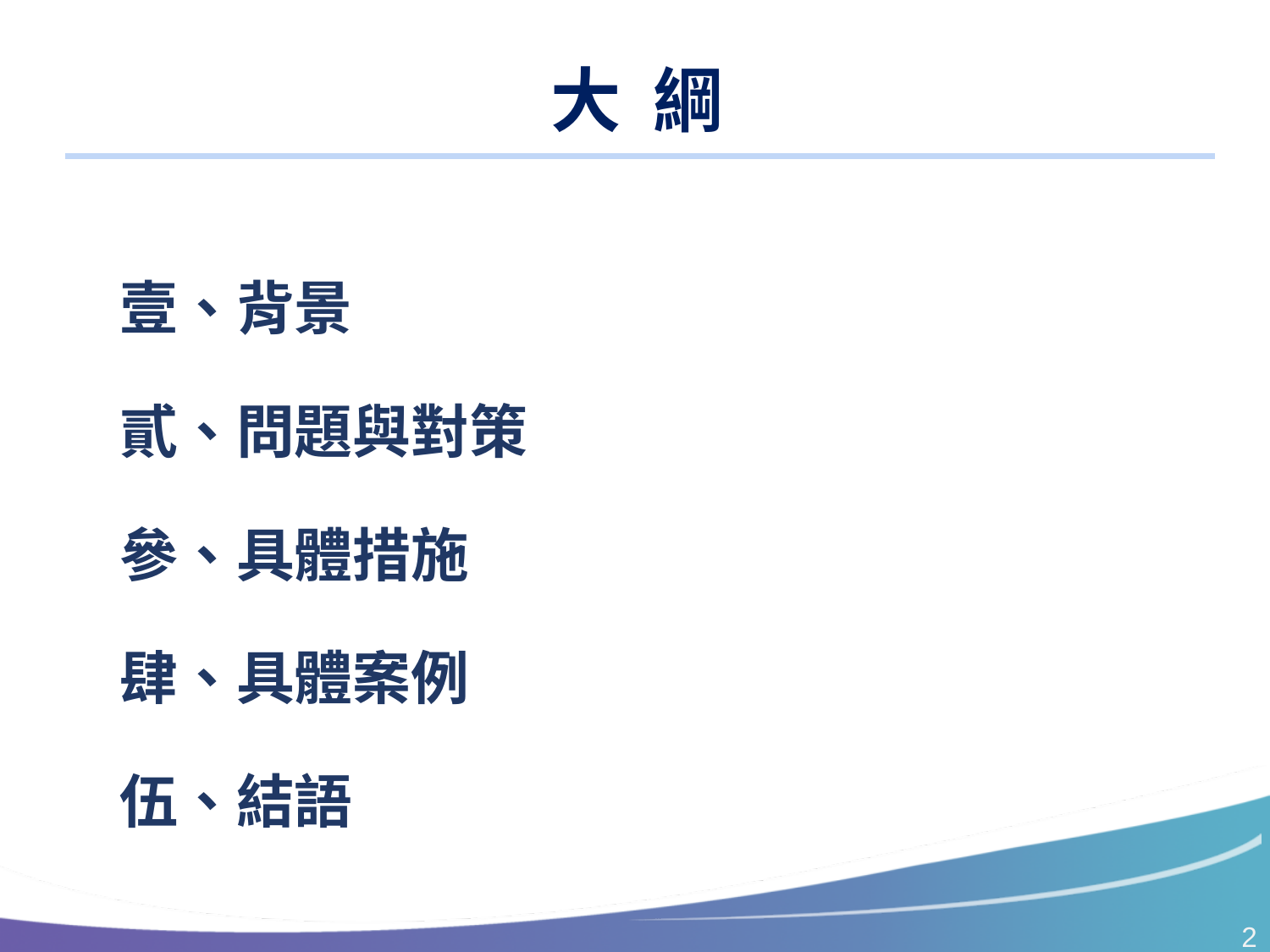

大  綱
壹、背景
貳、問題與對策
參、具體措施
肆、具體案例
伍、結語